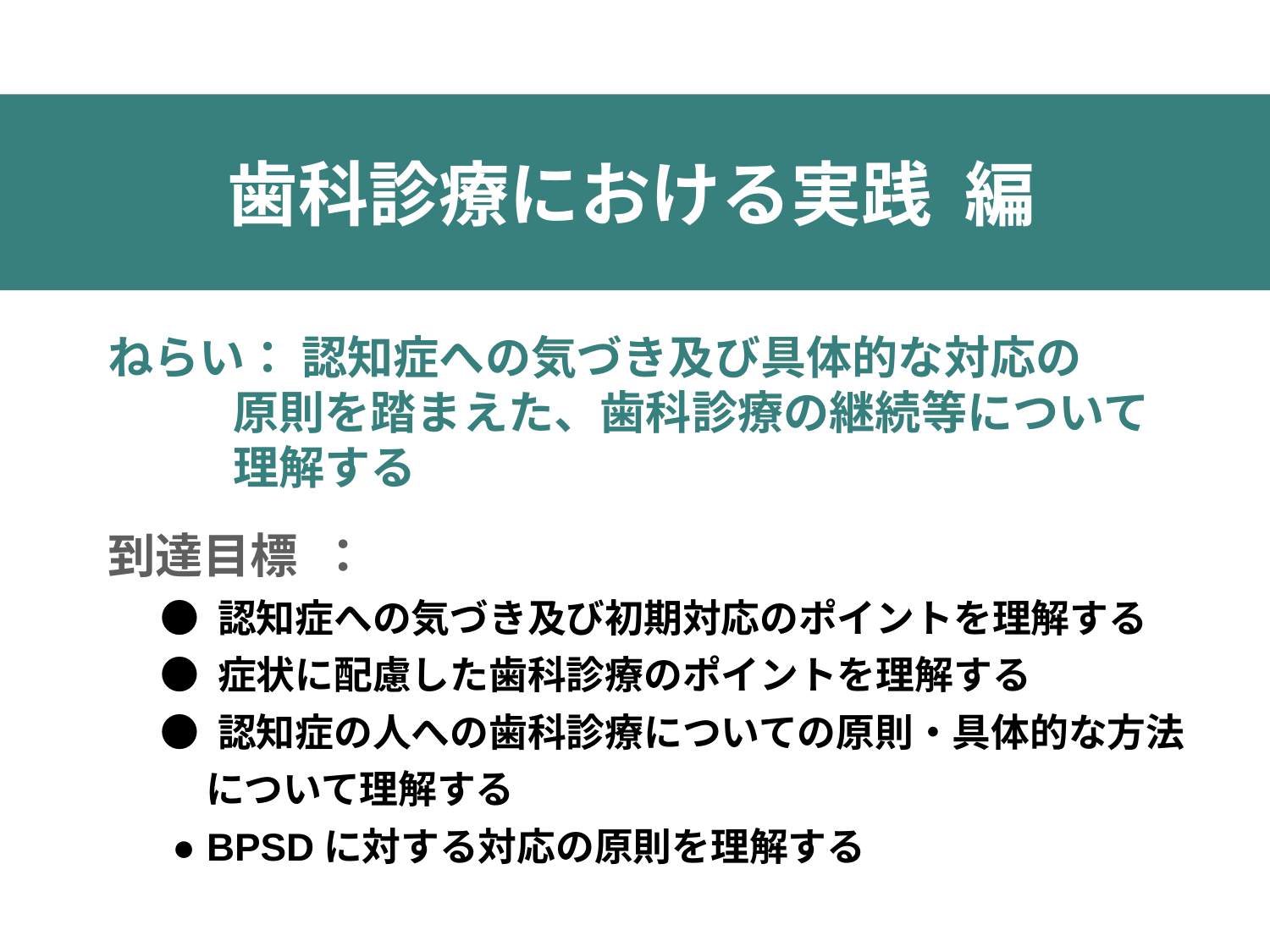

歯科診療における実践  編
ねらい： 認知症への気づき及び具体的な対応の
           原則を踏まえた、歯科診療の継続等について
           理解する
到達目標　：
      ● 認知症への気づき及び初期対応のポイントを理解する
      ● 症状に配慮した歯科診療のポイントを理解する
      ● 認知症の人への歯科診療についての原則・具体的な方法
          について理解する
      ● BPSDに対する対応の原則を理解する